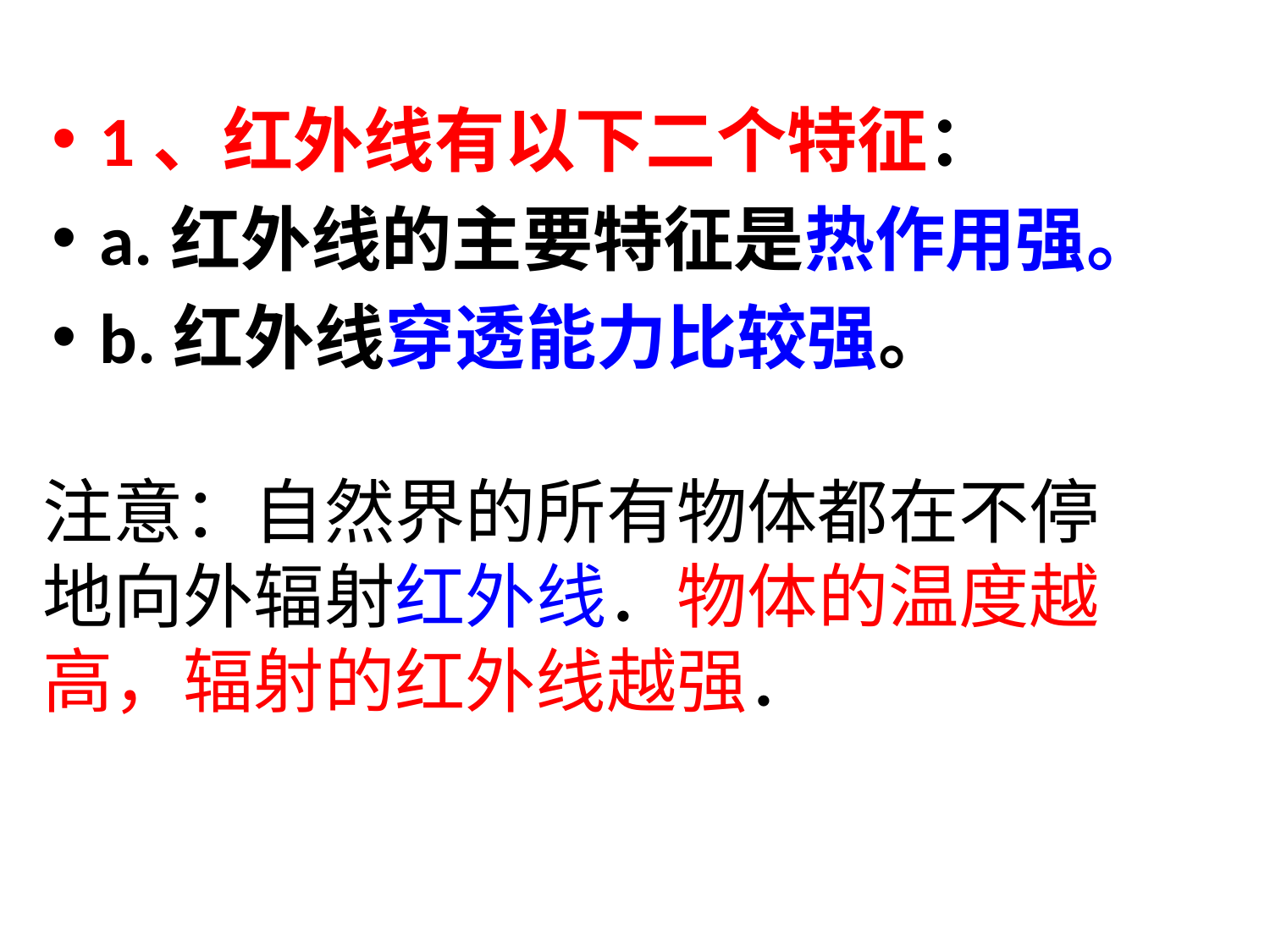

1、红外线有以下二个特征：
a.红外线的主要特征是热作用强。
b.红外线穿透能力比较强。

注意：自然界的所有物体都在不停地向外辐射红外线．物体的温度越高，辐射的红外线越强．